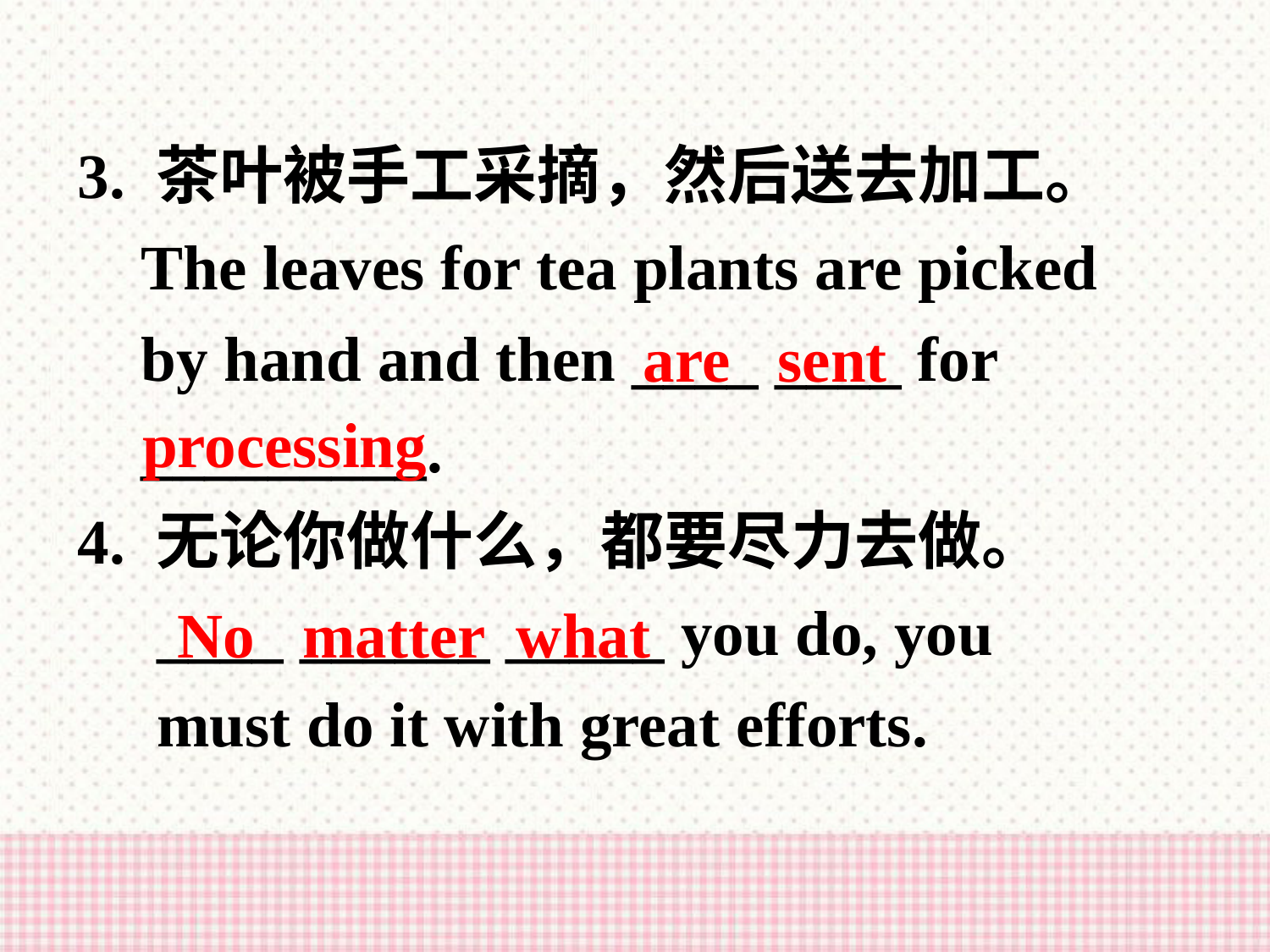

3. 茶叶被手工采摘，然后送去加工。
    The leaves for tea plants are picked
    by hand and then ____ ____ for
    _________.
4. 无论你做什么，都要尽力去做。
     ____ ______ _____ you do, you
     must do it with great efforts.
 are   sent
processing
No   matter  what